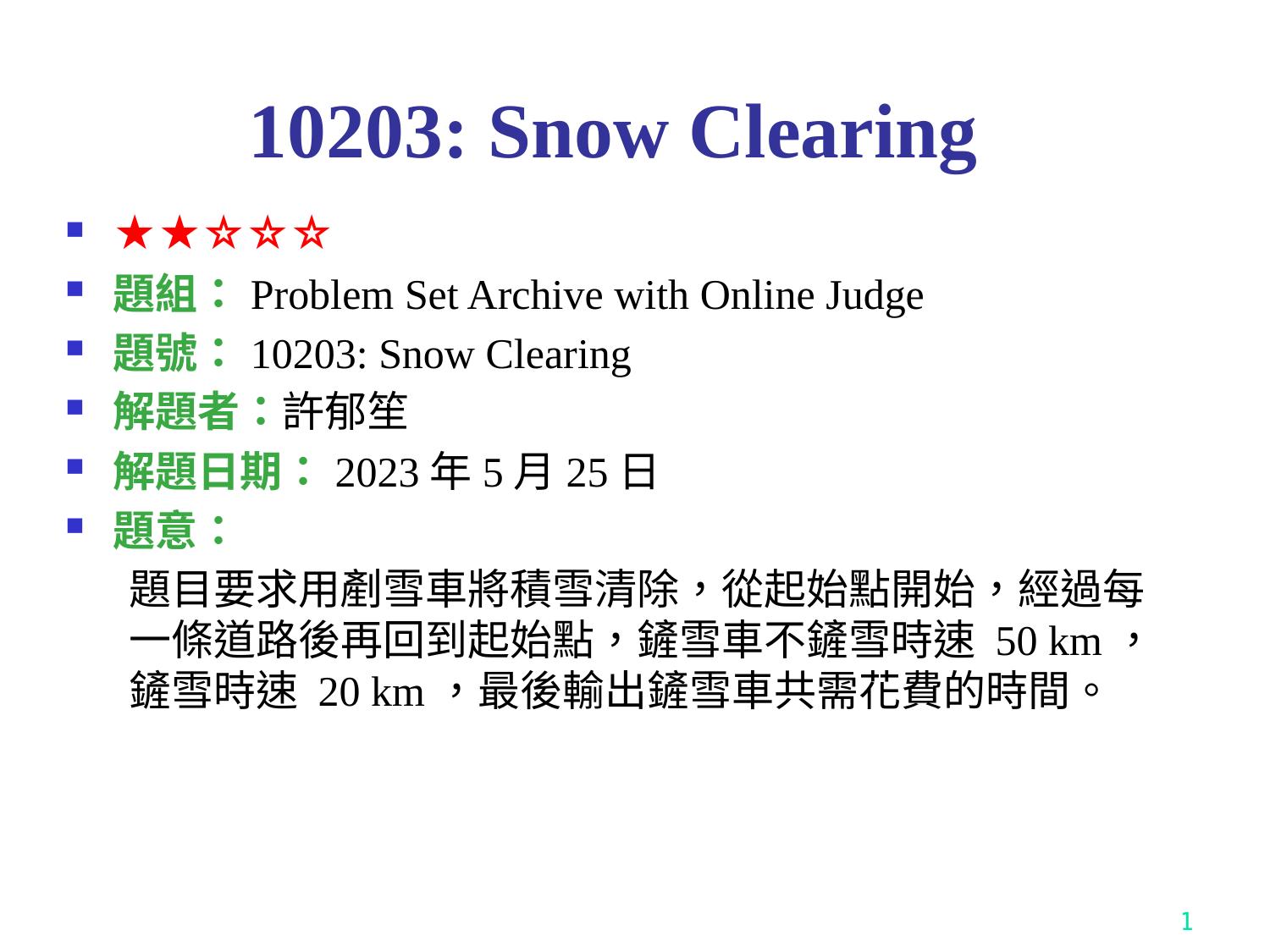

# 10203: Snow Clearing
★★☆☆☆
題組：Problem Set Archive with Online Judge
題號：10203: Snow Clearing
解題者：許郁笙
解題日期：2023年5月25日
題意：
題目要求用剷雪車將積雪清除，從起始點開始，經過每一條道路後再回到起始點，鏟雪車不鏟雪時速 50 km，鏟雪時速 20 km，最後輸出鏟雪車共需花費的時間。
1